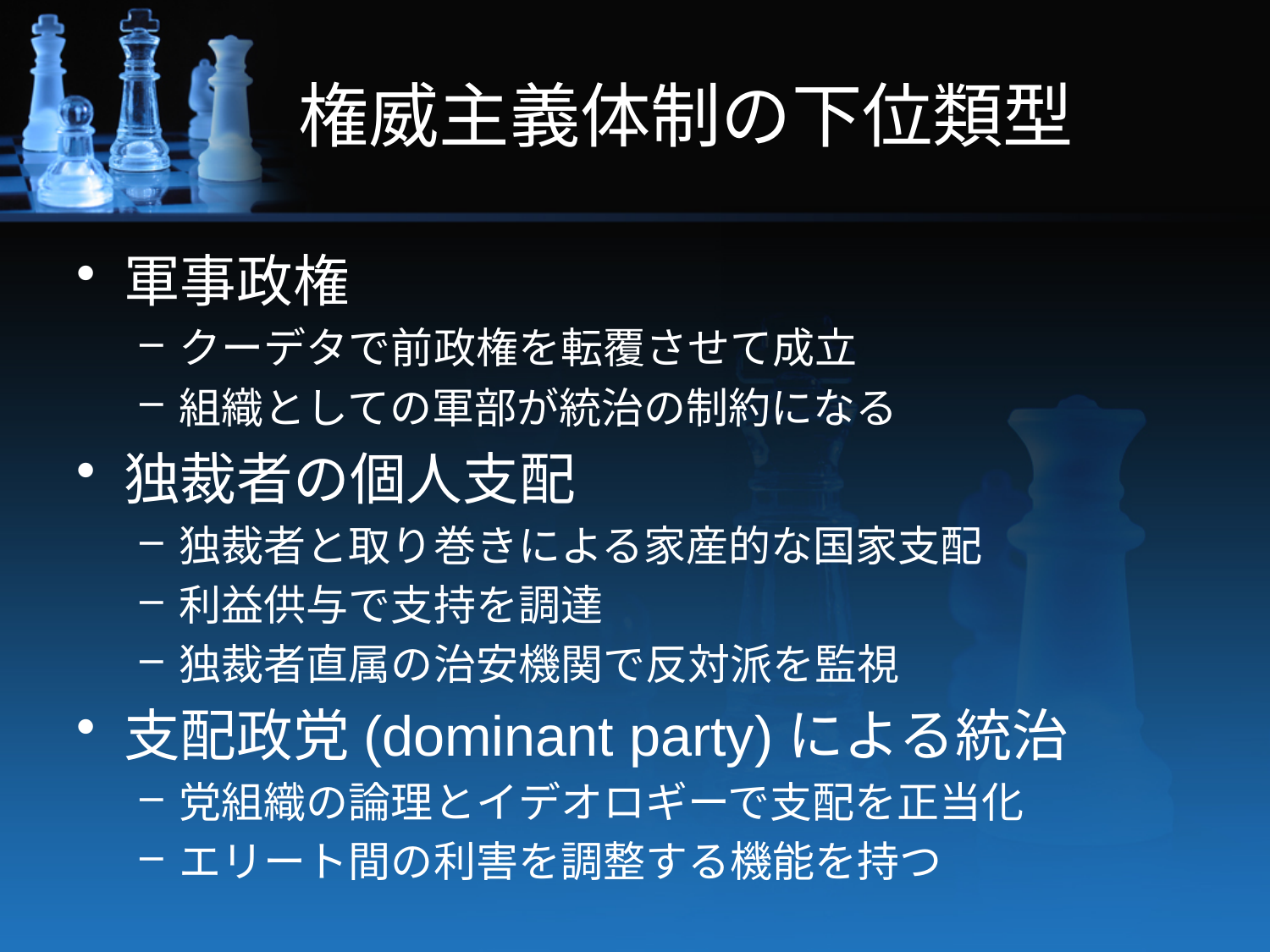

# 権威主義体制の下位類型
軍事政権
クーデタで前政権を転覆させて成立
組織としての軍部が統治の制約になる
独裁者の個人支配
独裁者と取り巻きによる家産的な国家支配
利益供与で支持を調達
独裁者直属の治安機関で反対派を監視
支配政党(dominant party)による統治
党組織の論理とイデオロギーで支配を正当化
エリート間の利害を調整する機能を持つ